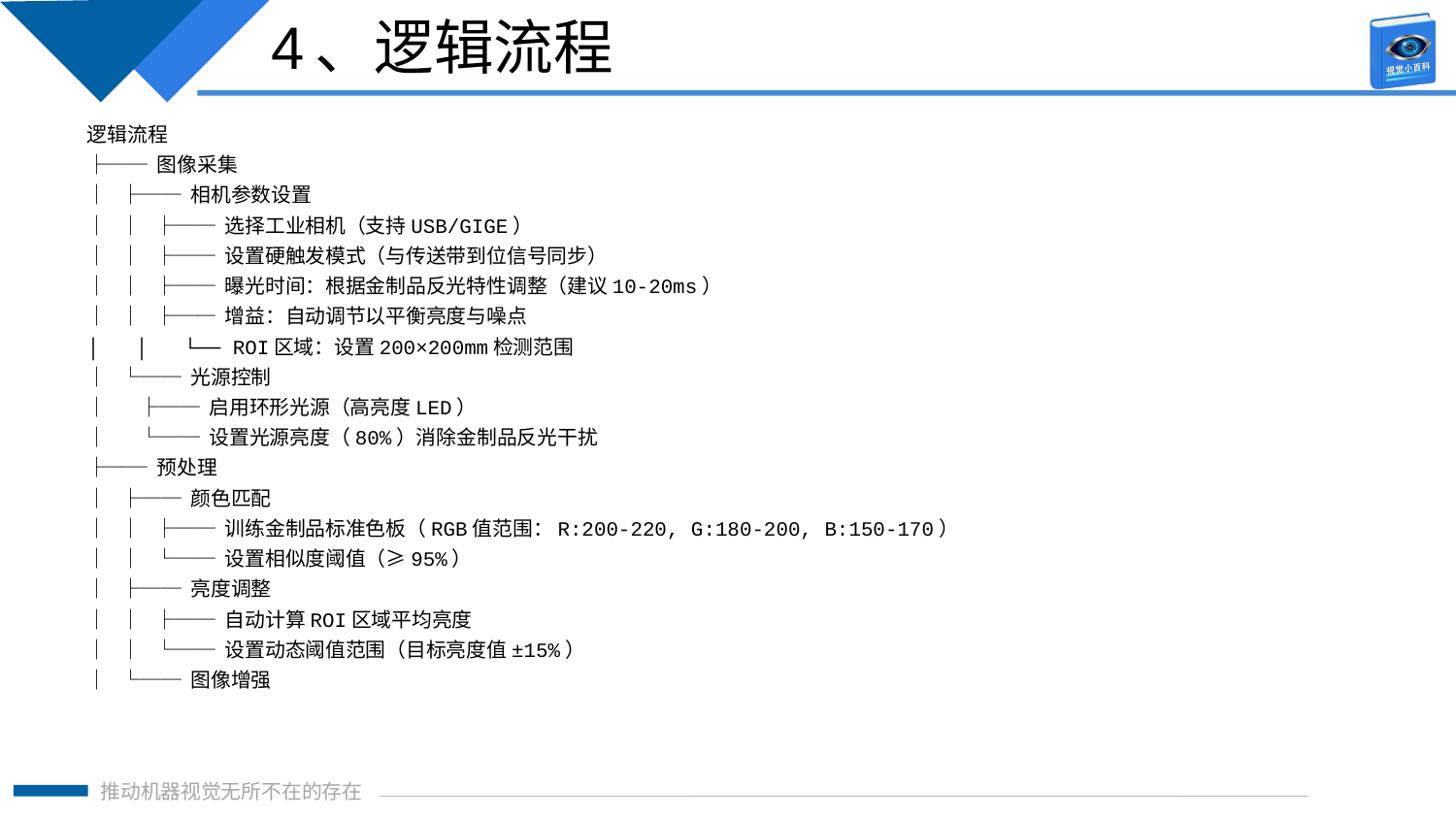

4、逻辑流程

逻辑流程
├── 图像采集
│   ├── 相机参数设置
│   │   ├── 选择工业相机（支持USB/GIGE）
│   │   ├── 设置硬触发模式（与传送带到位信号同步）
│   │   ├── 曝光时间：根据金制品反光特性调整（建议10-20ms）
│   │   ├── 增益：自动调节以平衡亮度与噪点
│   │   └── ROI区域：设置200×200mm检测范围
│   └── 光源控制
│       ├── 启用环形光源（高亮度LED）
│       └── 设置光源亮度（80%）消除金制品反光干扰
├── 预处理
│   ├── 颜色匹配
│   │   ├── 训练金制品标准色板（RGB值范围：R:200-220, G:180-200, B:150-170）
│   │   └── 设置相似度阈值（≥95%）
│   ├── 亮度调整
│   │   ├── 自动计算ROI区域平均亮度
│   │   └── 设置动态阈值范围（目标亮度值±15%）
│   └── 图像增强